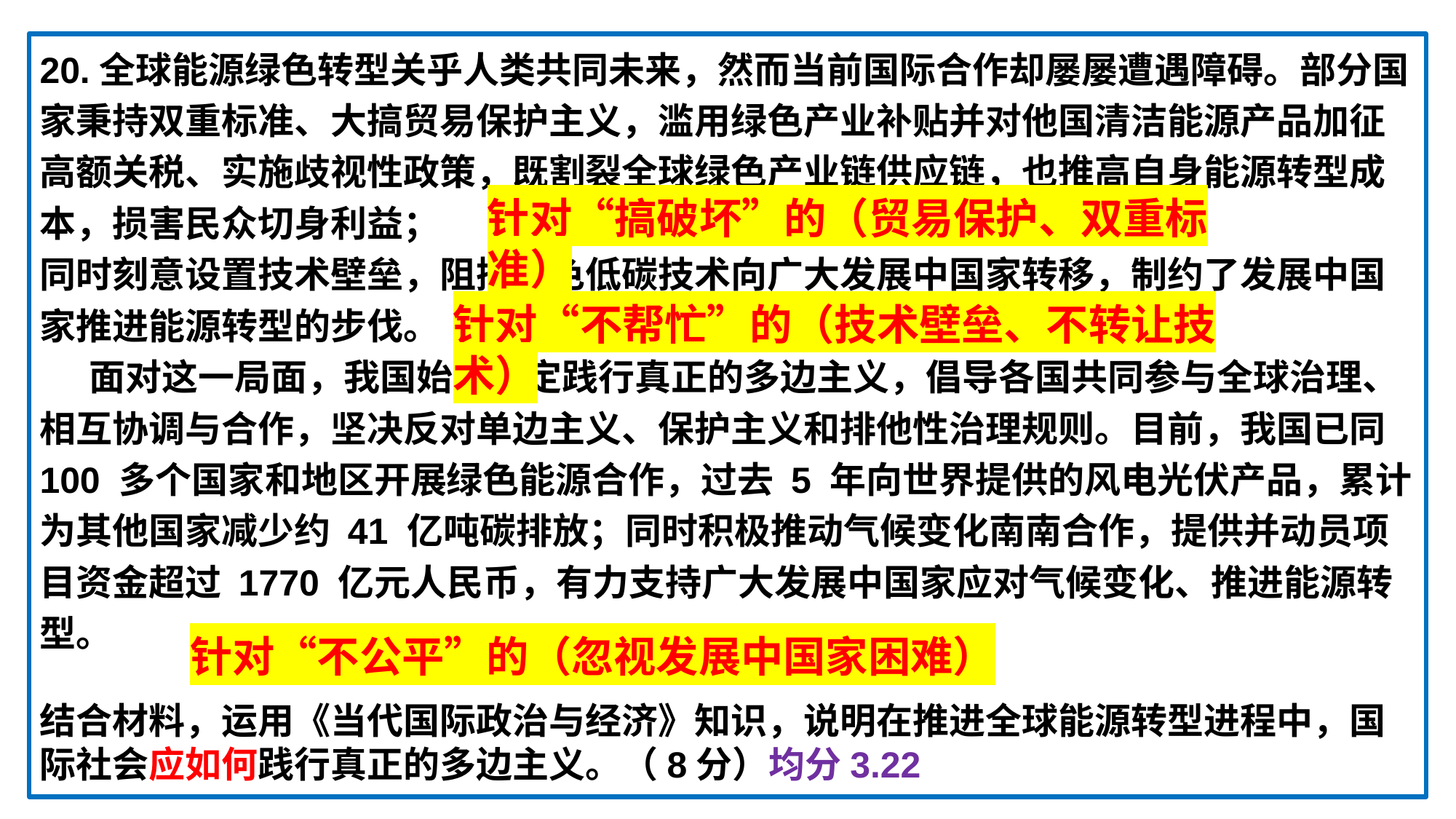

20.全球能源绿色转型关乎人类共同未来，然而当前国际合作却屡屡遭遇障碍。部分国家秉持双重标准、大搞贸易保护主义，滥用绿色产业补贴并对他国清洁能源产品加征高额关税、实施歧视性政策，既割裂全球绿色产业链供应链，也推高自身能源转型成本，损害民众切身利益；
同时刻意设置技术壁垒，阻挠绿色低碳技术向广大发展中国家转移，制约了发展中国家推进能源转型的步伐。
     面对这一局面，我国始终坚定践行真正的多边主义，倡导各国共同参与全球治理、相互协调与合作，坚决反对单边主义、保护主义和排他性治理规则。目前，我国已同 100 多个国家和地区开展绿色能源合作，过去 5 年向世界提供的风电光伏产品，累计为其他国家减少约 41 亿吨碳排放；同时积极推动气候变化南南合作，提供并动员项目资金超过 1770 亿元人民币，有力支持广大发展中国家应对气候变化、推进能源转型。

结合材料，运用《当代国际政治与经济》知识，说明在推进全球能源转型进程中，国际社会应如何践行真正的多边主义。（8分）均分3.22
针对“搞破坏”的（贸易保护、双重标准）
针对“不帮忙”的（技术壁垒、不转让技术）
针对“不公平”的（忽视发展中国家困难）